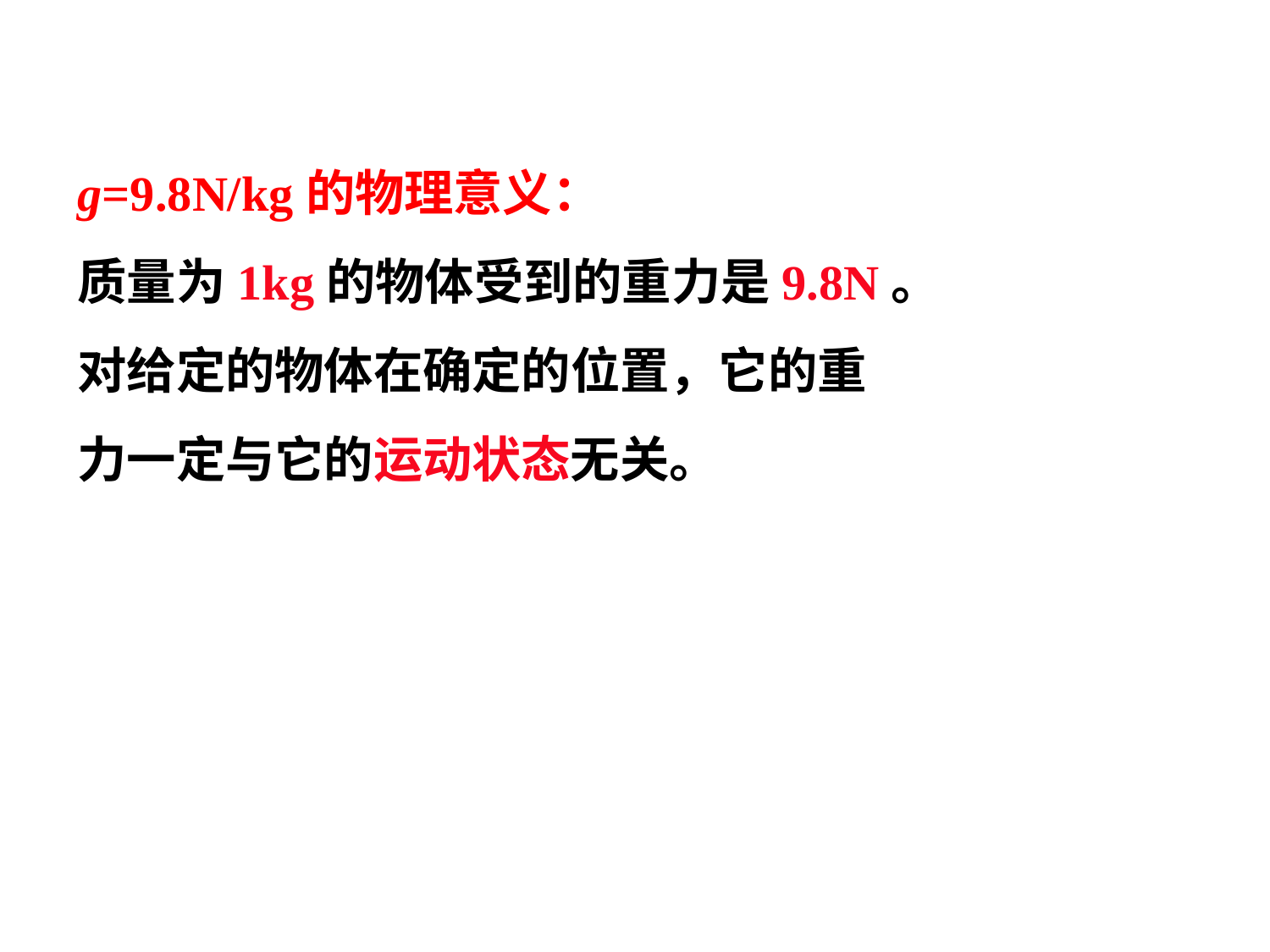

g=9.8N/kg的物理意义：
质量为1kg的物体受到的重力是9.8N。
对给定的物体在确定的位置，它的重
力一定与它的运动状态无关。